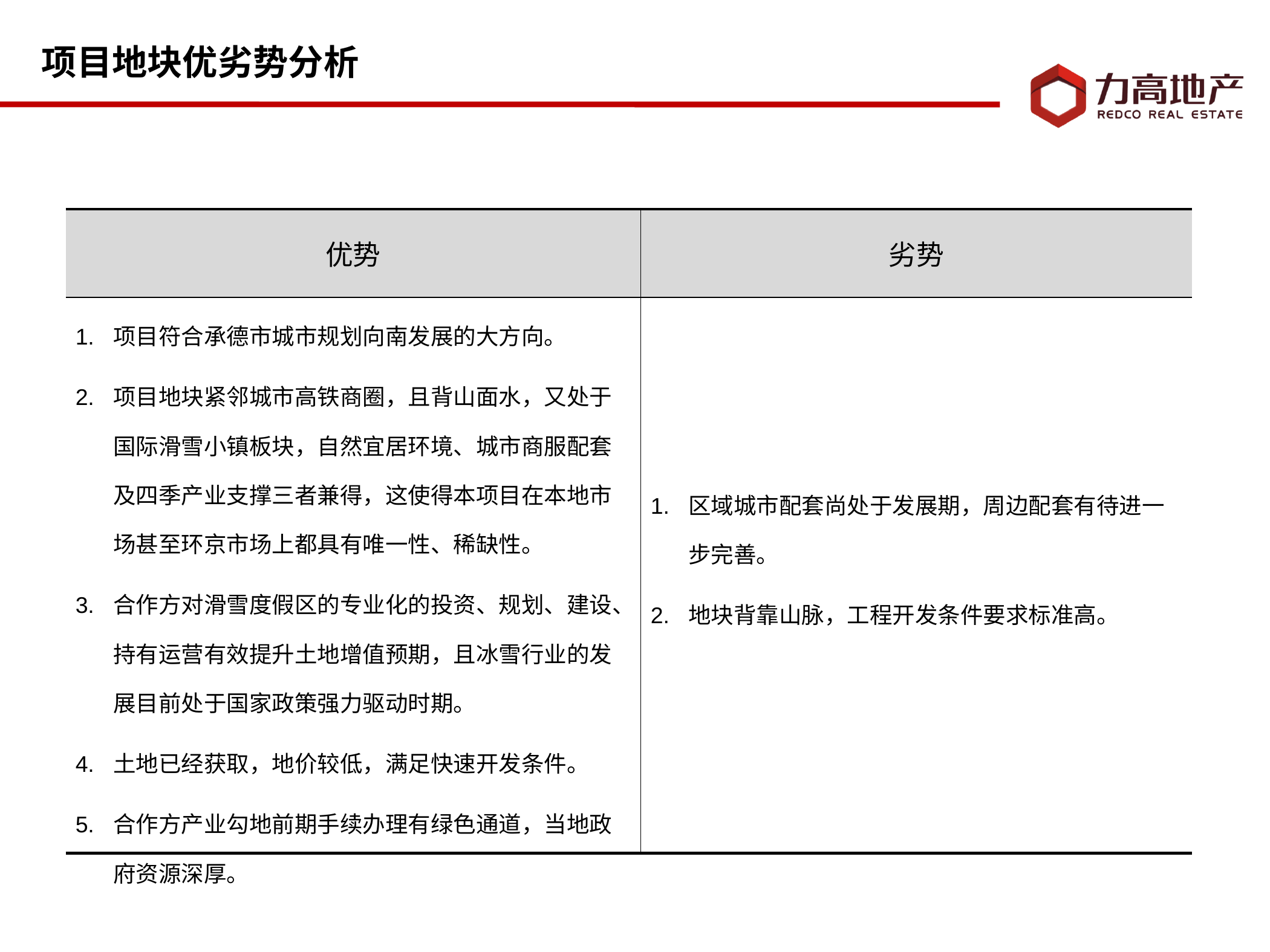

项目地块优劣势分析
| 优势 | 劣势 |
| --- | --- |
| 项目符合承德市城市规划向南发展的大方向。 项目地块紧邻城市高铁商圈，且背山面水，又处于国际滑雪小镇板块，自然宜居环境、城市商服配套及四季产业支撑三者兼得，这使得本项目在本地市场甚至环京市场上都具有唯一性、稀缺性。 合作方对滑雪度假区的专业化的投资、规划、建设、持有运营有效提升土地增值预期，且冰雪行业的发展目前处于国家政策强力驱动时期。 土地已经获取，地价较低，满足快速开发条件。 合作方产业勾地前期手续办理有绿色通道，当地政府资源深厚。 | 区域城市配套尚处于发展期，周边配套有待进一步完善。 地块背靠山脉，工程开发条件要求标准高。 |